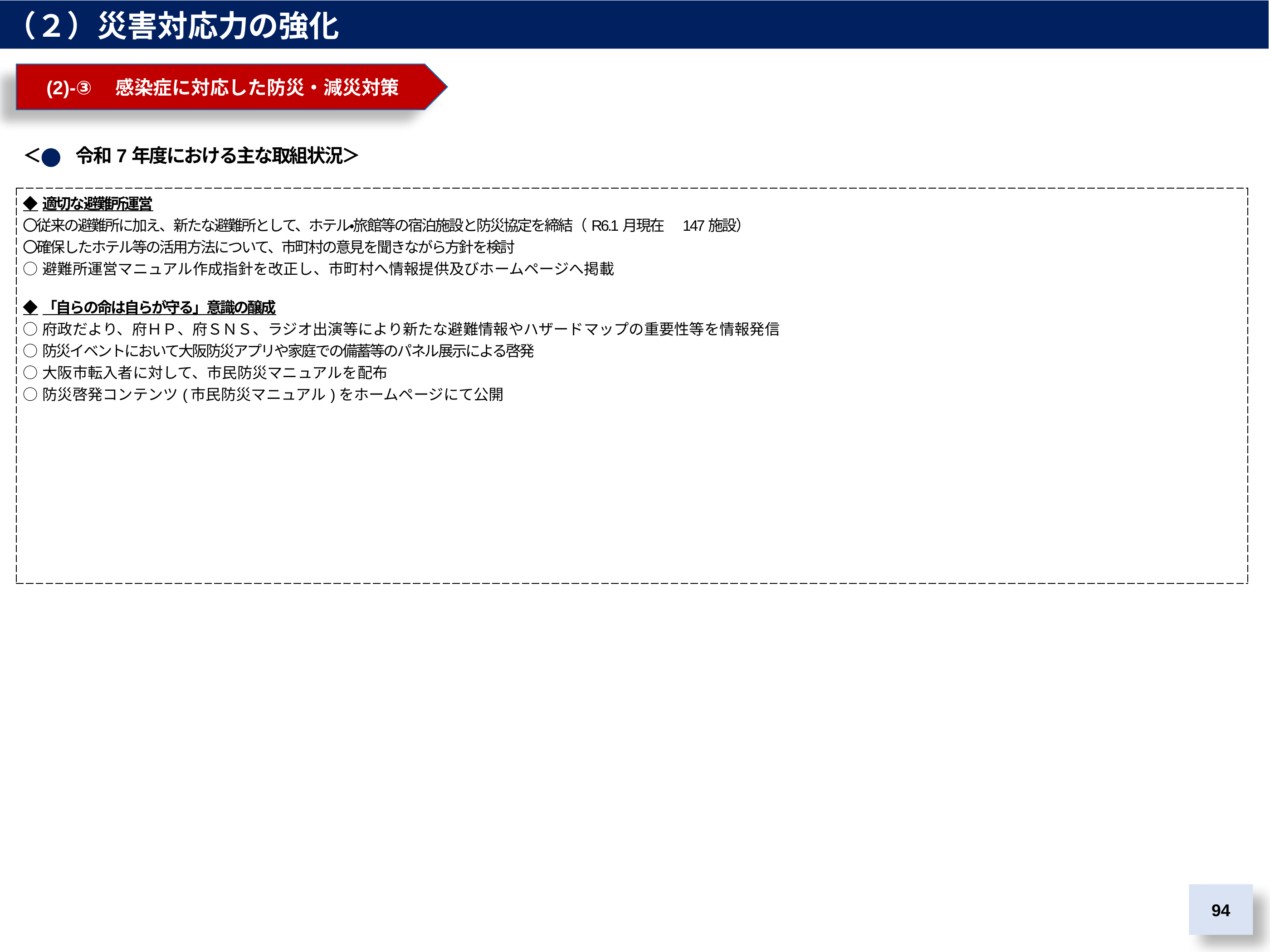

（２）災害対応力の強化
　(2)-③　感染症に対応した防災・減災対策
＜　　令和7年度における主な取組状況＞

| ◆適切な避難所運営 〇従来の避難所に加え、新たな避難所として、ホテル・旅館等の宿泊施設と防災協定を締結（R6.1月現在　147施設） 〇確保したホテル等の活用方法について、市町村の意見を聞きながら方針を検討 ○避難所運営マニュアル作成指針を改正し、市町村へ情報提供及びホームページへ掲載 ◆「自らの命は自らが守る」意識の醸成 ○府政だより、府ＨＰ、府ＳＮＳ、ラジオ出演等により新たな避難情報やハザードマップの重要性等を情報発信 ○防災イベントにおいて大阪防災アプリや家庭での備蓄等のパネル展示による啓発 ○大阪市転入者に対して、市民防災マニュアルを配布 ○防災啓発コンテンツ(市民防災マニュアル)をホームページにて公開 |
| --- |
94